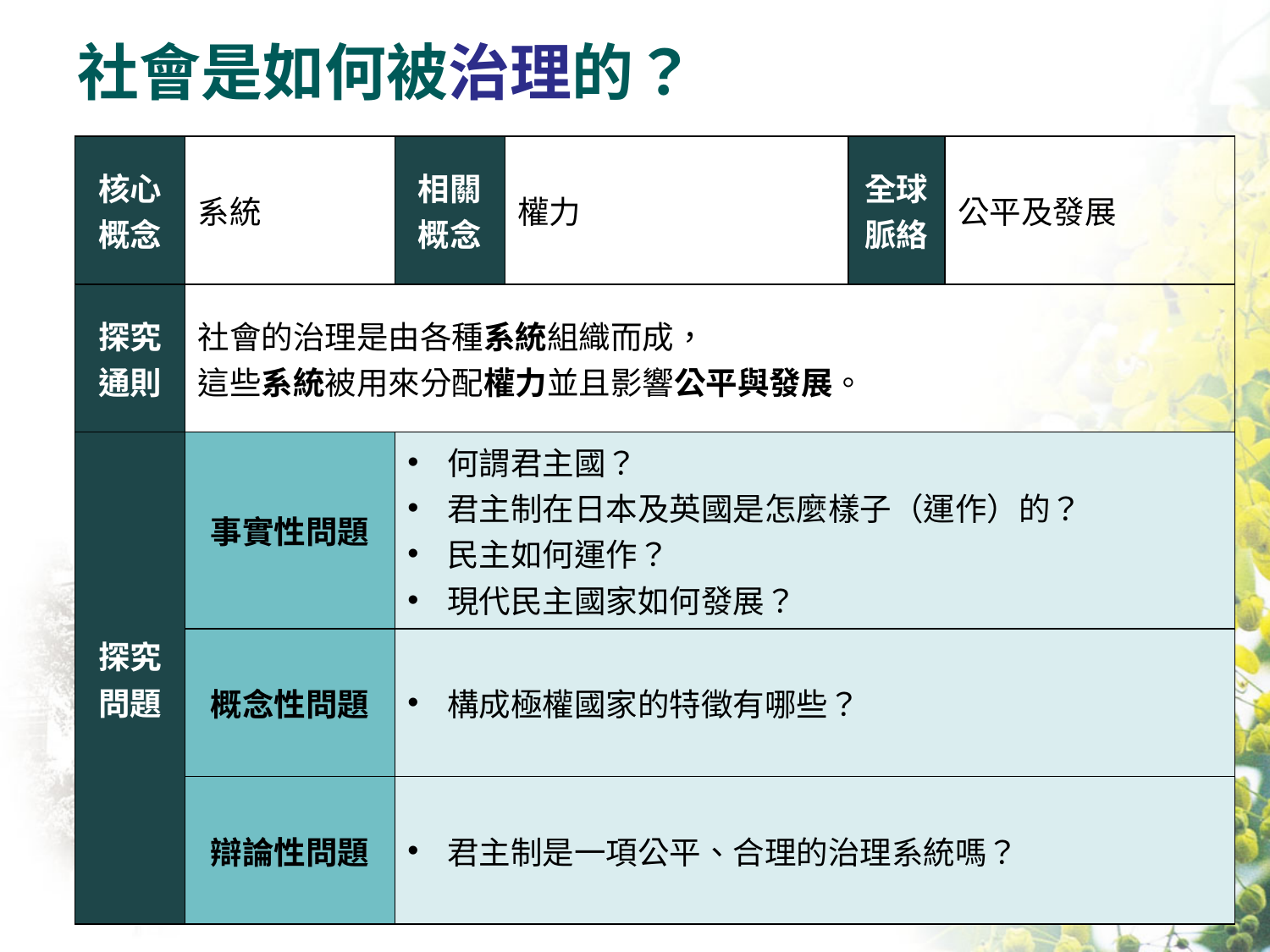

# 社會是如何被治理的？
| 核心概念 | 系統 | 相關概念 | 權力 | 全球脈絡 | 公平及發展 |
| --- | --- | --- | --- | --- | --- |
| 探究通則 | 社會的治理是由各種系統組織而成， 這些系統被用來分配權力並且影響公平與發展。 |  |  |  |  |
| 探究問題 | 事實性問題 | 何謂君主國？ 君主制在日本及英國是怎麼樣子（運作）的？ 民主如何運作？ 現代民主國家如何發展？ |  |  |  |
|  | 概念性問題 | 構成極權國家的特徵有哪些？ |  |  |  |
|  | 辯論性問題 | 君主制是一項公平、合理的治理系統嗎？ |  |  |  |